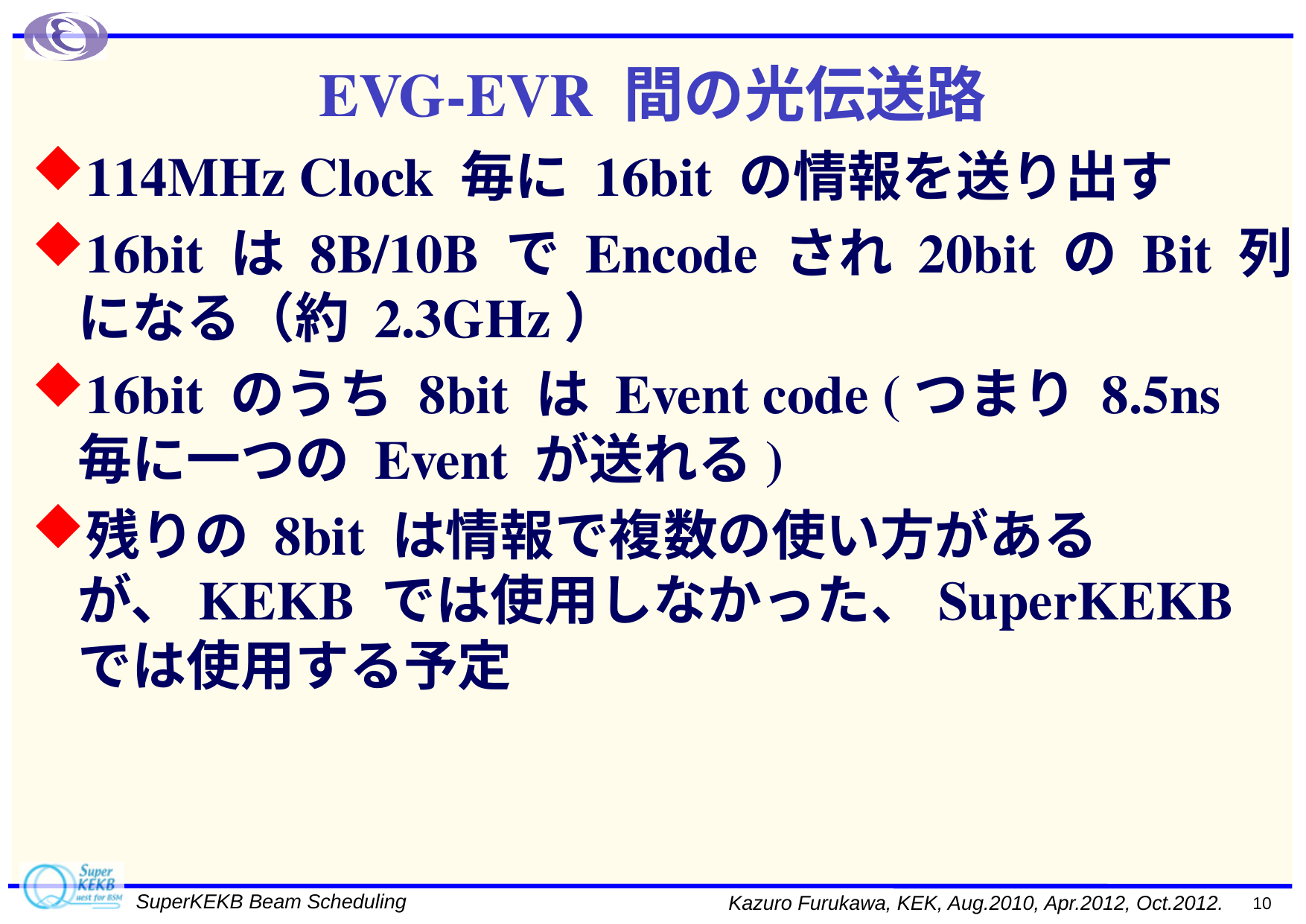

# EVG-EVR 間の光伝送路
114MHz Clock 毎に 16bit の情報を送り出す
16bit は 8B/10B で Encode され 20bit の Bit 列になる（約 2.3GHz）
16bit のうち 8bit は Event code (つまり 8.5ns 毎に一つの Event が送れる)
残りの 8bit は情報で複数の使い方があるが、KEKB では使用しなかった、SuperKEKB では使用する予定
10